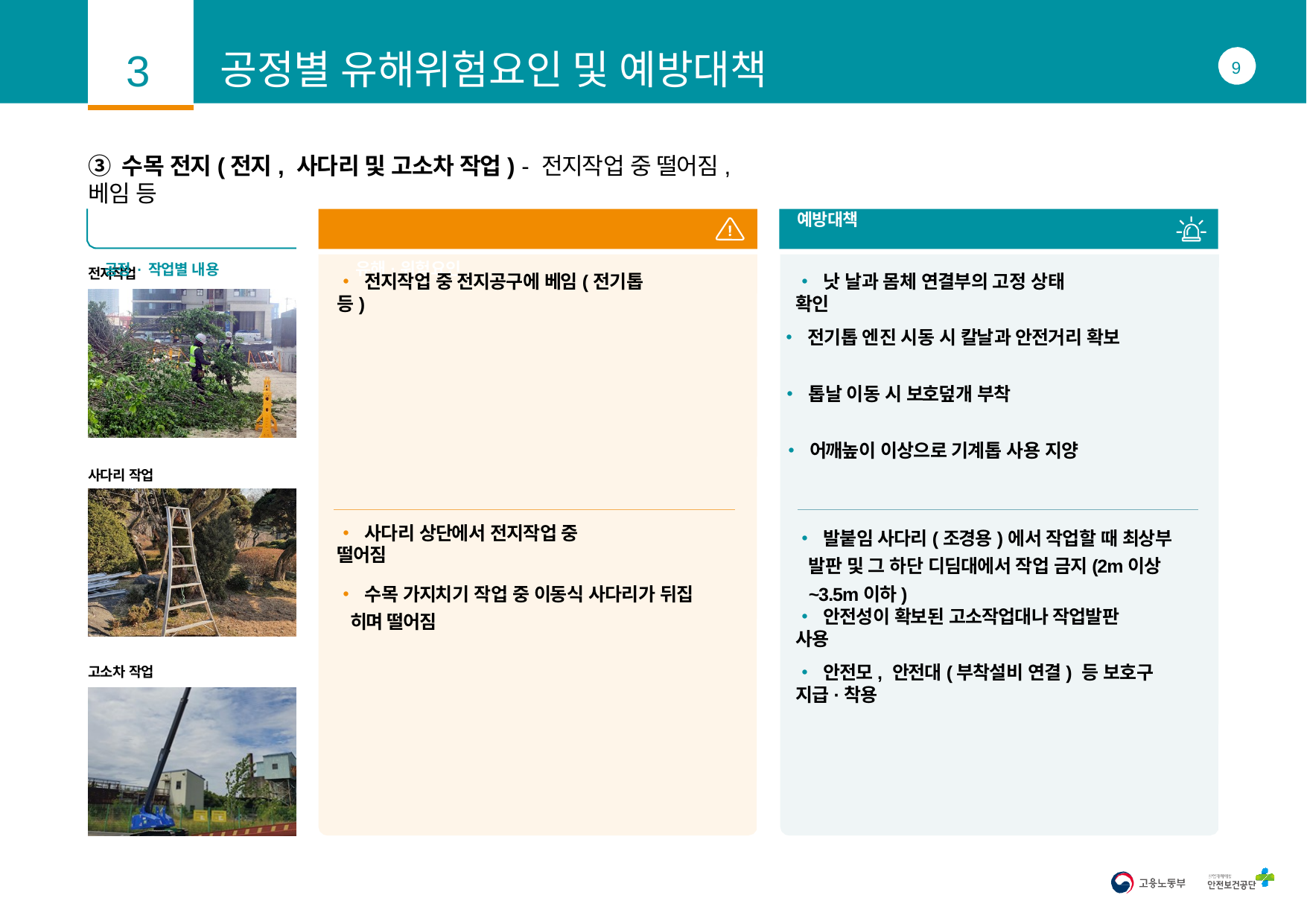

3
# 공정별 유해위험요인 및 예방대책
9
③ 수목 전지(전지, 사다리 및 고소차 작업) - 전지작업 중 떨어짐, 베임 등

공정·작업별 내용	유해·위험요인

예방대책

전지작업
• 전지작업 중 전지공구에 베임(전기톱 등)
• 낫 날과 몸체 연결부의 고정 상태 확인

• 전기톱 엔진 시동 시 칼날과 안전거리 확보

• 톱날 이동 시 보호덮개 부착

• 어깨높이 이상으로 기계톱 사용 지양
사다리 작업

• 사다리 상단에서 전지작업 중 떨어짐
• 발붙임 사다리(조경용)에서 작업할 때 최상부 발판 및 그 하단 디딤대에서 작업 금지(2m이상~3.5m이하)
• 수목 가지치기 작업 중 이동식 사다리가 뒤집 히며 떨어짐
• 안전성이 확보된 고소작업대나 작업발판 사용
• 안전모, 안전대(부착설비 연결) 등 보호구 지급·착용
고소차 작업